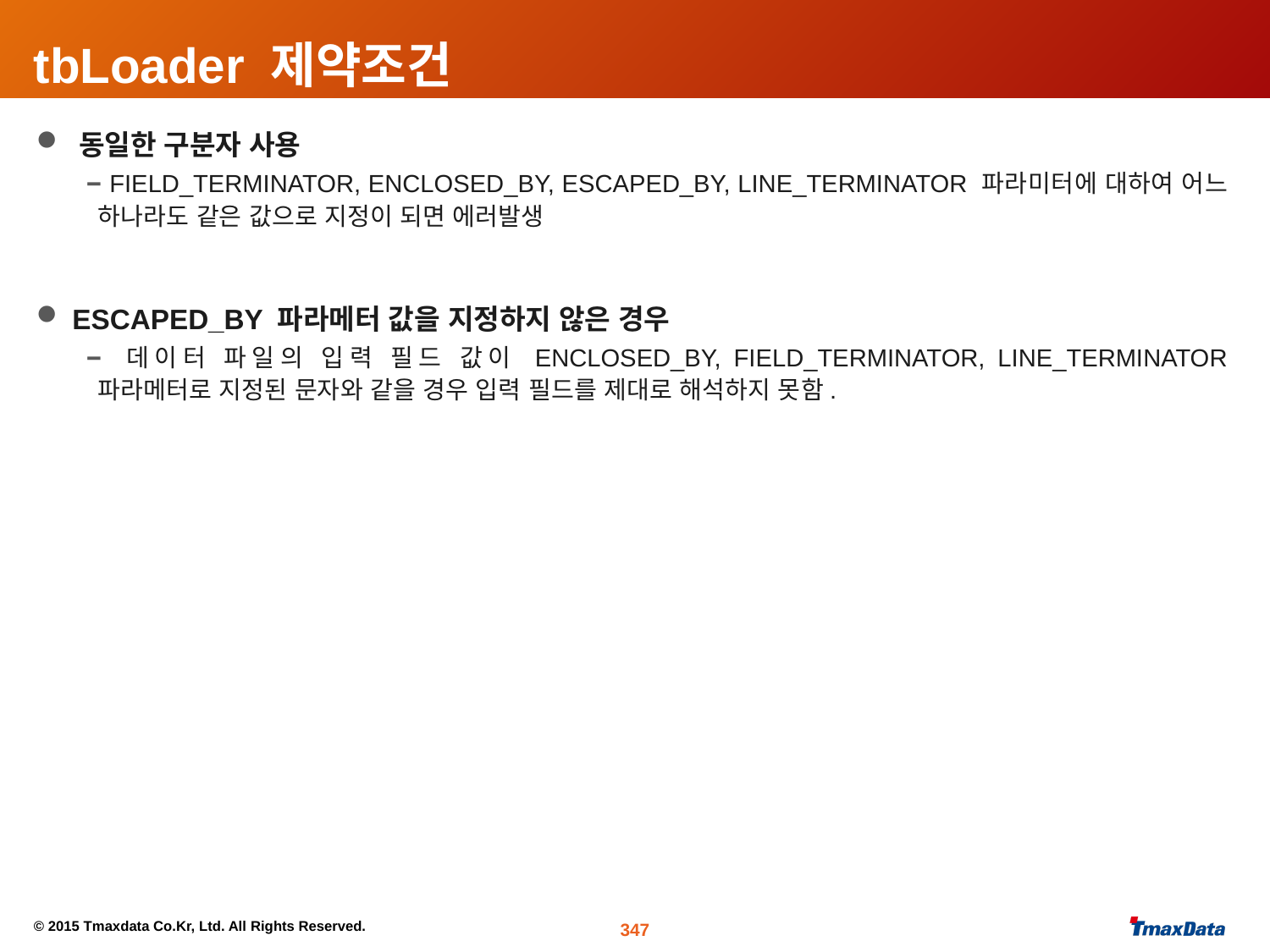

# tbLoader 제약조건
 동일한 구분자 사용
 FIELD_TERMINATOR, ENCLOSED_BY, ESCAPED_BY, LINE_TERMINATOR 파라미터에 대하여 어느 하나라도 같은 값으로 지정이 되면 에러발생

 ESCAPED_BY 파라메터 값을 지정하지 않은 경우
 데이터 파일의 입력 필드 값이 ENCLOSED_BY, FIELD_TERMINATOR, LINE_TERMINATOR 파라메터로 지정된 문자와 같을 경우 입력 필드를 제대로 해석하지 못함.